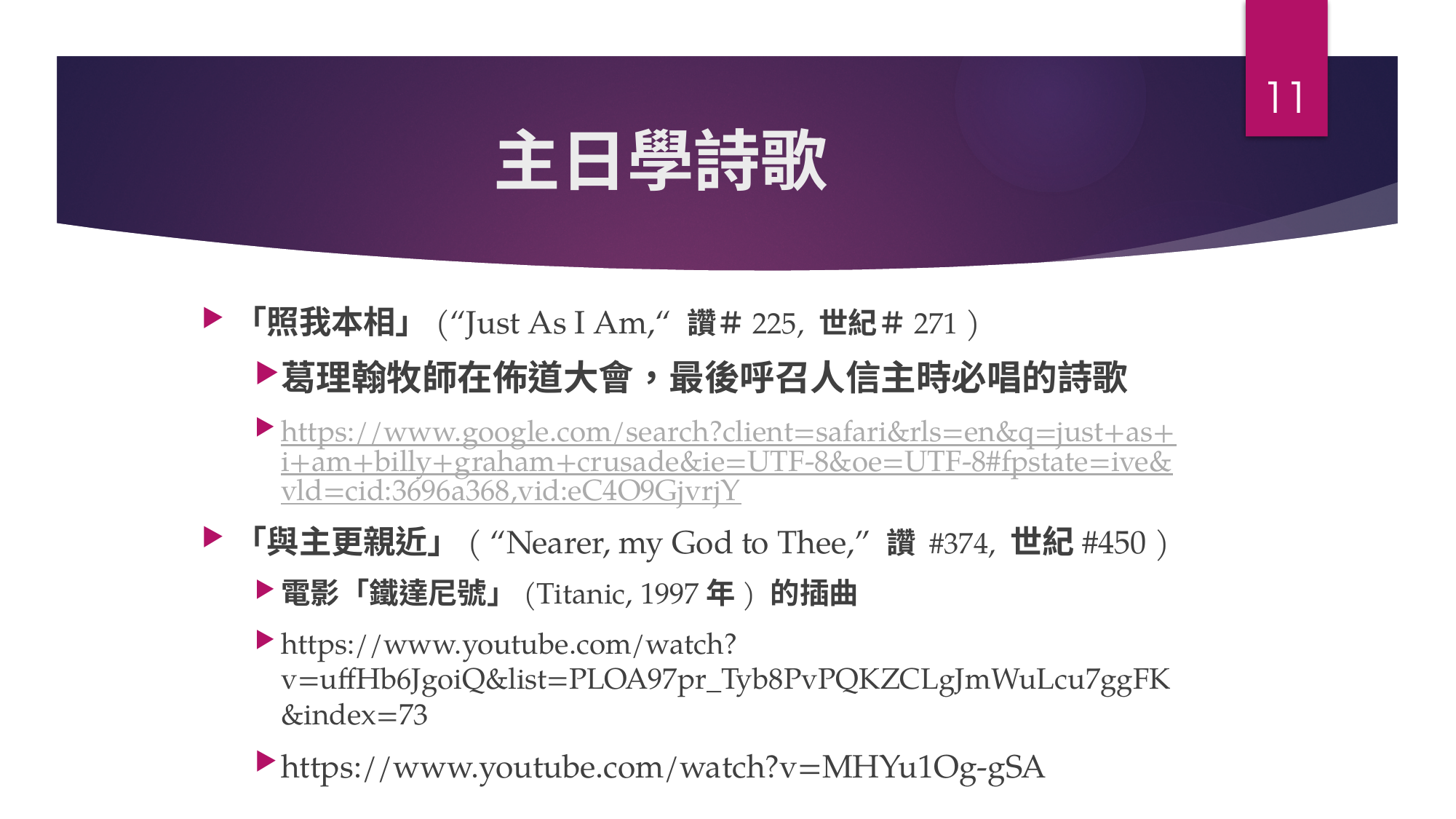

11
# 主日學詩歌
「照我本相」(“Just As I Am,“ 讚＃225, 世紀＃271 )
葛理翰牧師在佈道大會，最後呼召人信主時必唱的詩歌
https://www.google.com/search?client=safari&rls=en&q=just+as+i+am+billy+graham+crusade&ie=UTF-8&oe=UTF-8#fpstate=ive&vld=cid:3696a368,vid:eC4O9GjvrjY
「與主更親近」( “Nearer, my God to Thee,” 讚 #374, 世紀#450 )
電影「鐵達尼號」(Titanic, 1997年) 的插曲
https://www.youtube.com/watch?v=uffHb6JgoiQ&list=PLOA97pr_Tyb8PvPQKZCLgJmWuLcu7ggFK&index=73
https://www.youtube.com/watch?v=MHYu1Og-gSA